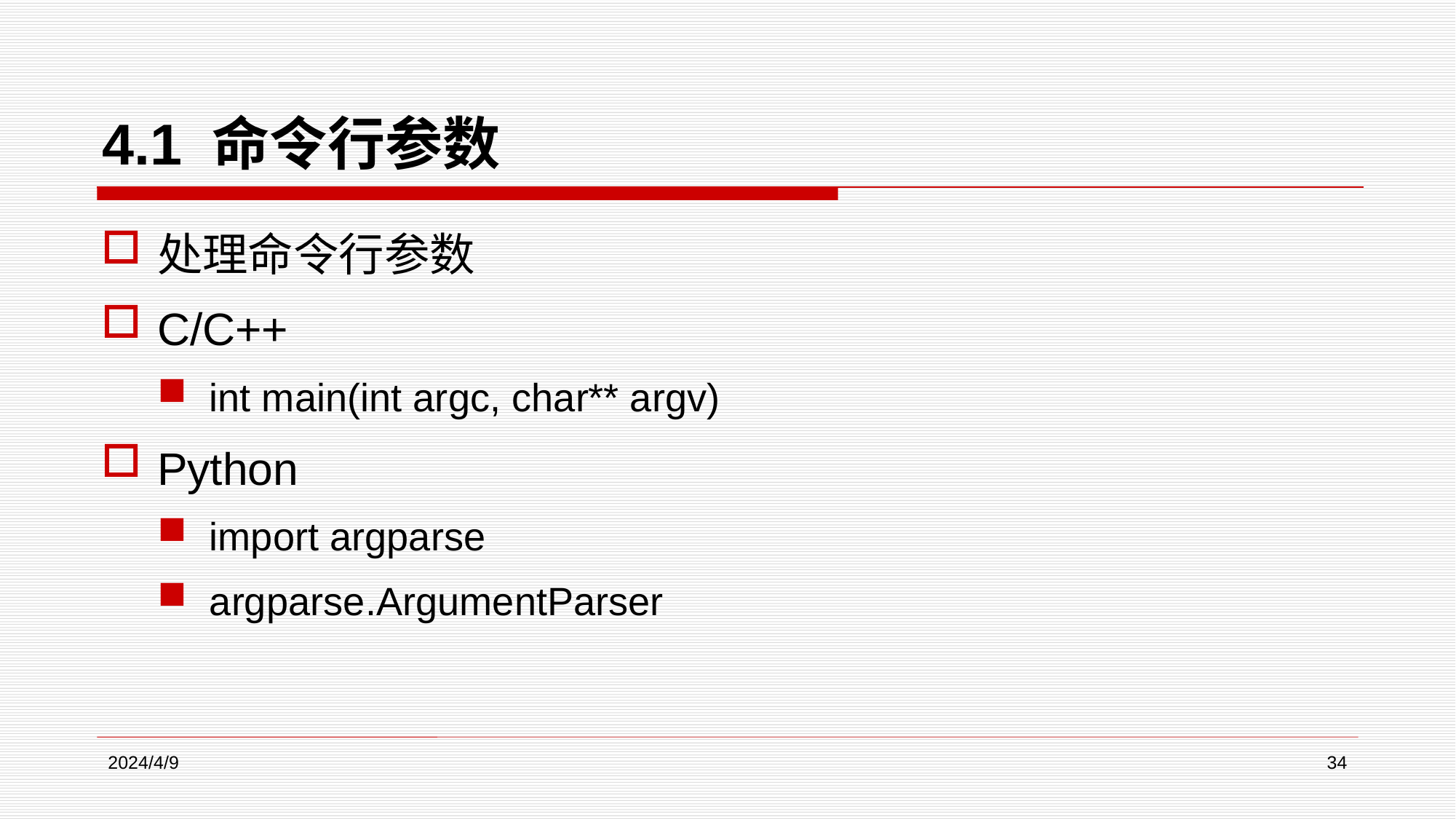

# 4.1 命令行参数
处理命令行参数
C/C++
int main(int argc, char** argv)
Python
import argparse
argparse.ArgumentParser
2024/4/9
34